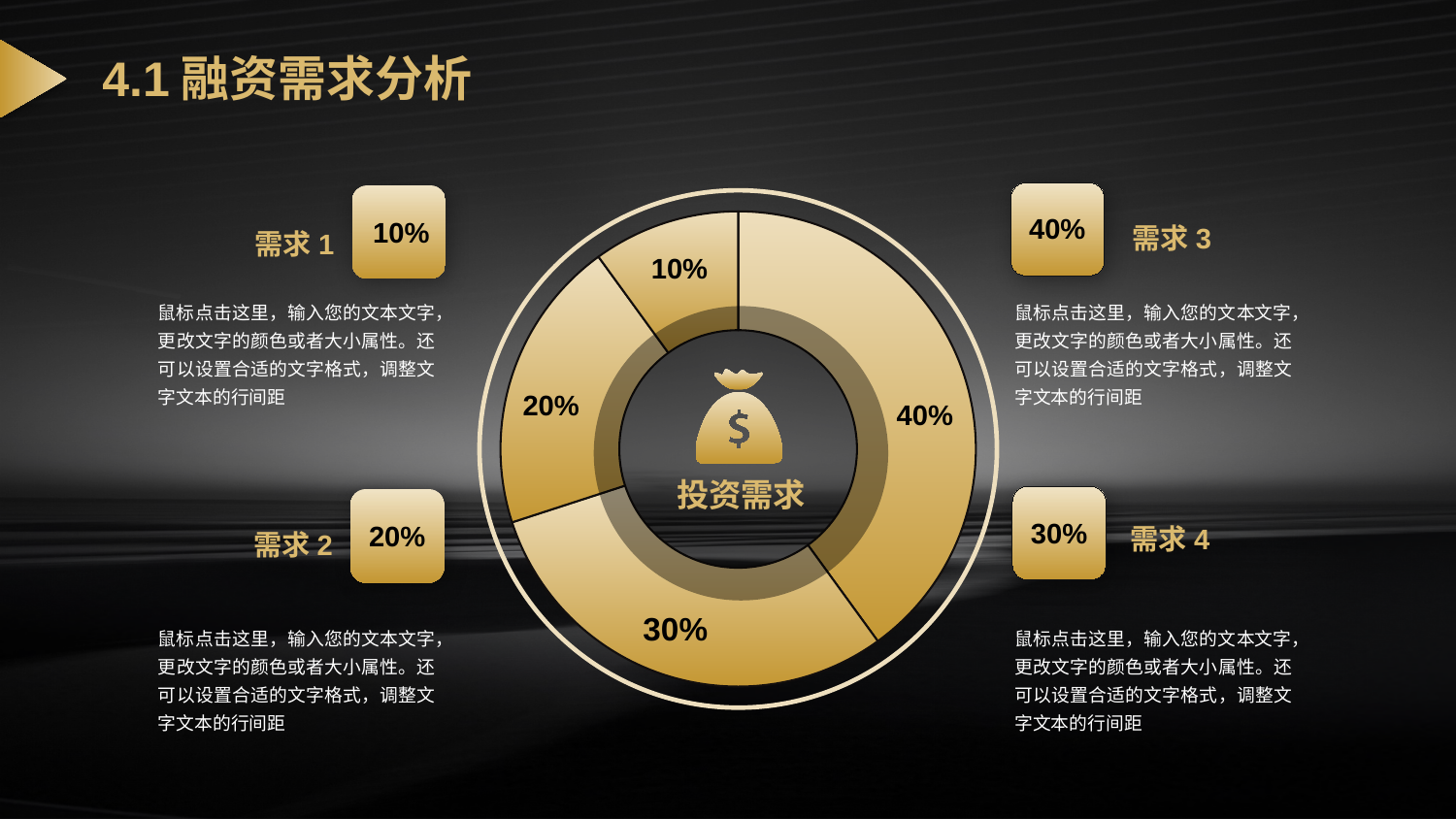

# 4.1融资需求分析

40%

10%

### Chart

| Category | 销售额 |
|---|---|
| 第一季度 | 0.4 |
| 第二季度 | 0.3 |
| 第三季度 | 0.2 |
| 第四季度 | 0.1 |
需求3
需求1
10%
鼠标点击这里，输入您的文本文字，更改文字的颜色或者大小属性。还可以设置合适的文字格式，调整文字文本的行间距
鼠标点击这里，输入您的文本文字，更改文字的颜色或者大小属性。还可以设置合适的文字格式，调整文字文本的行间距

20%
40%
投资需求

30%

20%
需求4
需求2
30%
鼠标点击这里，输入您的文本文字，更改文字的颜色或者大小属性。还可以设置合适的文字格式，调整文字文本的行间距
鼠标点击这里，输入您的文本文字，更改文字的颜色或者大小属性。还可以设置合适的文字格式，调整文字文本的行间距